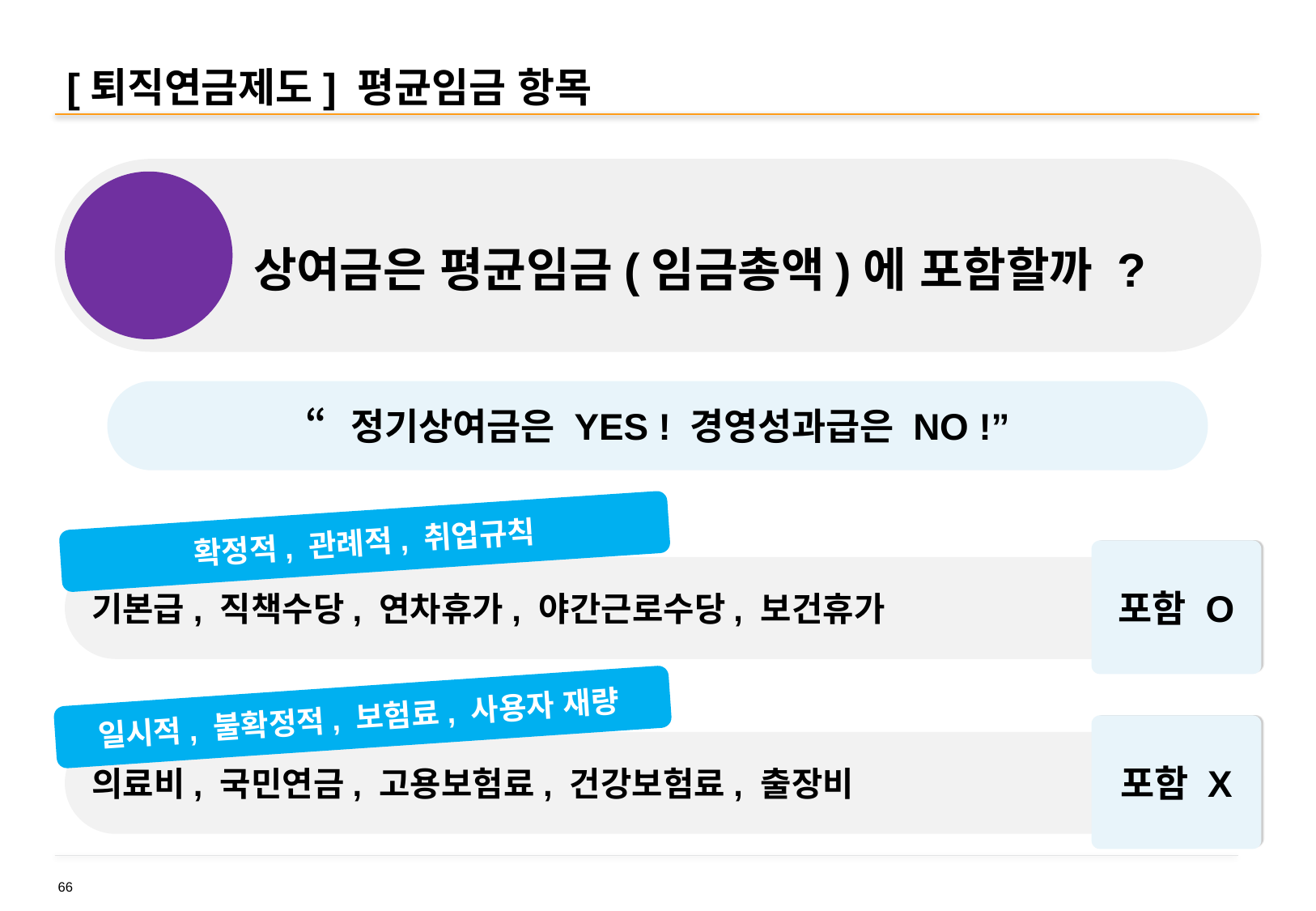

# [퇴직연금제도] 평균임금 항목
     상여금은 평균임금(임금총액)에 포함할까 ?
?

“정기상여금은 YES ! 경영성과급은 NO !”

확정적, 관례적, 취업규칙
포함 O
기본급, 직책수당, 연차휴가, 야간근로수당, 보건휴가
일시적, 불확정적, 보험료, 사용자 재량
포함 X
의료비, 국민연금, 고용보험료, 건강보험료, 출장비